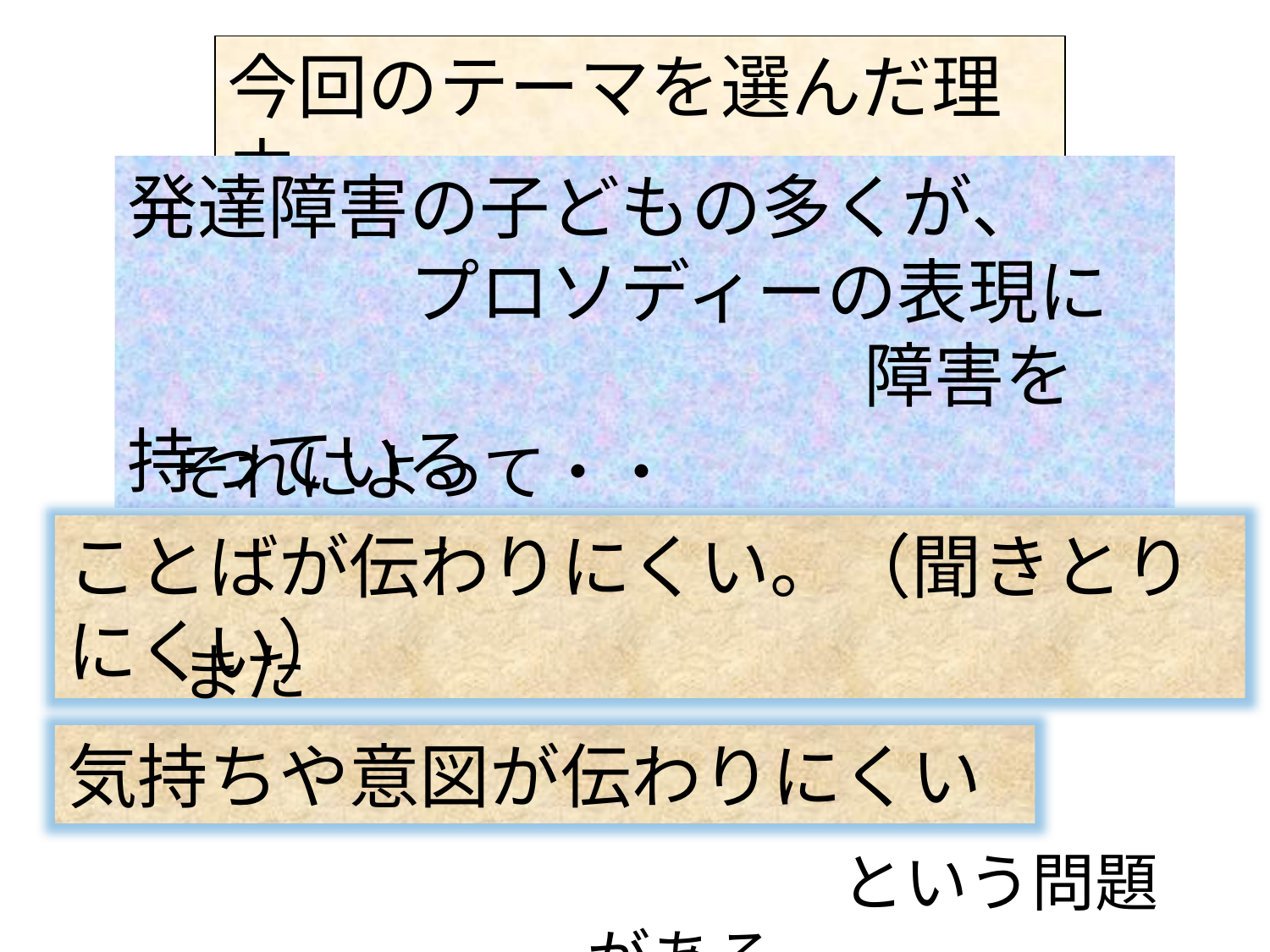

今回のテーマを選んだ理由
発達障害の子どもの多くが、
　　　　プロソディーの表現に
　　　　　　　　　　  障害を持っている
　それによって・・
ことばが伝わりにくい。（聞きとりにくい）
　また
気持ちや意図が伝わりにくい
　　　　という問題がある